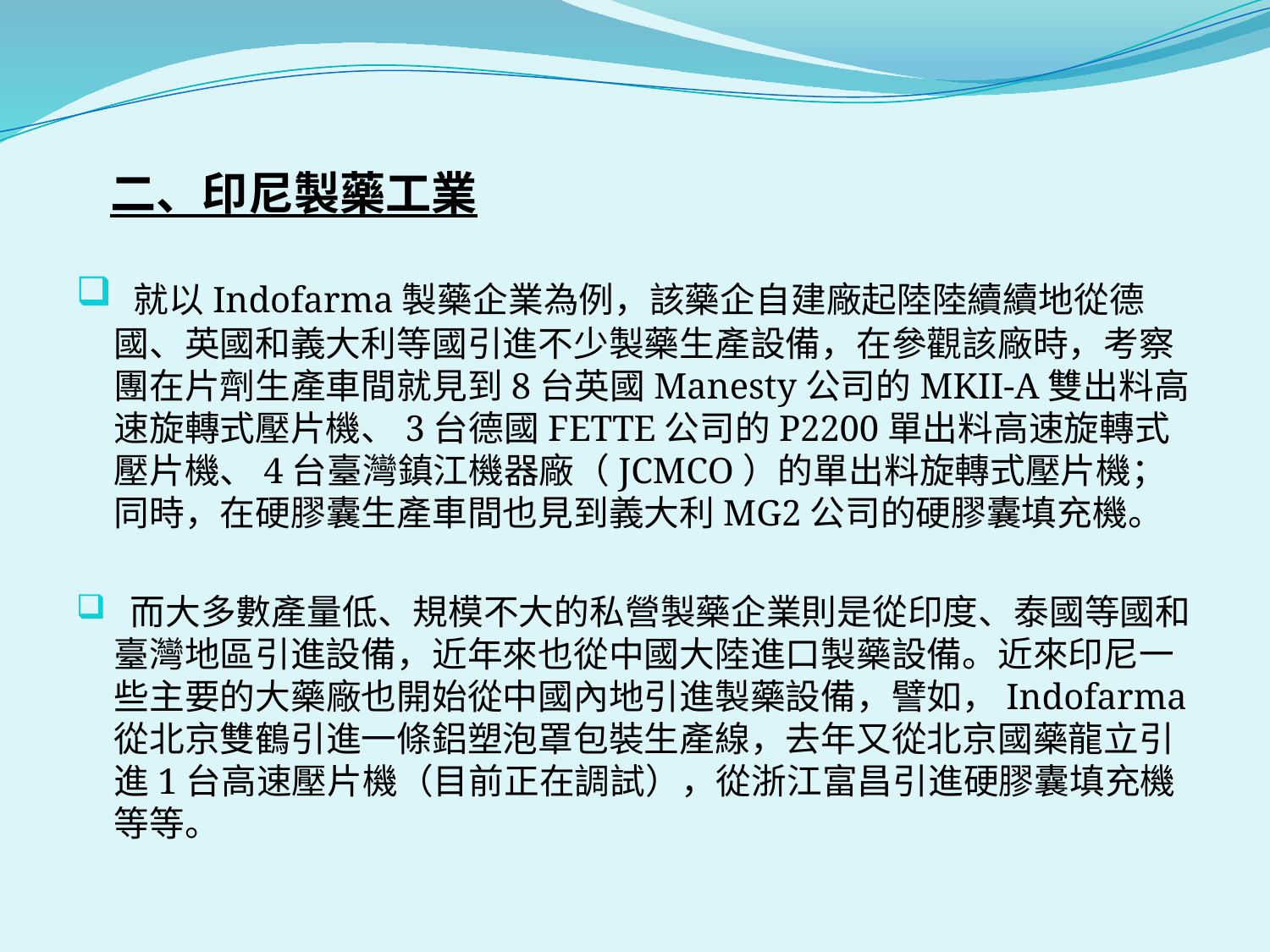

二、印尼製藥工業
 就以Indofarma製藥企業為例，該藥企自建廠起陸陸續續地從德國、英國和義大利等國引進不少製藥生產設備，在參觀該廠時，考察團在片劑生產車間就見到8台英國Manesty公司的MKII-A雙出料高速旋轉式壓片機、3台德國FETTE公司的P2200單出料高速旋轉式壓片機、4台臺灣鎮江機器廠（JCMCO）的單出料旋轉式壓片機；同時，在硬膠囊生產車間也見到義大利MG2公司的硬膠囊填充機。

 而大多數產量低、規模不大的私營製藥企業則是從印度、泰國等國和臺灣地區引進設備，近年來也從中國大陸進口製藥設備。近來印尼一些主要的大藥廠也開始從中國內地引進製藥設備，譬如，Indofarma從北京雙鶴引進一條鋁塑泡罩包裝生產線，去年又從北京國藥龍立引進1台高速壓片機（目前正在調試），從浙江富昌引進硬膠囊填充機等等。